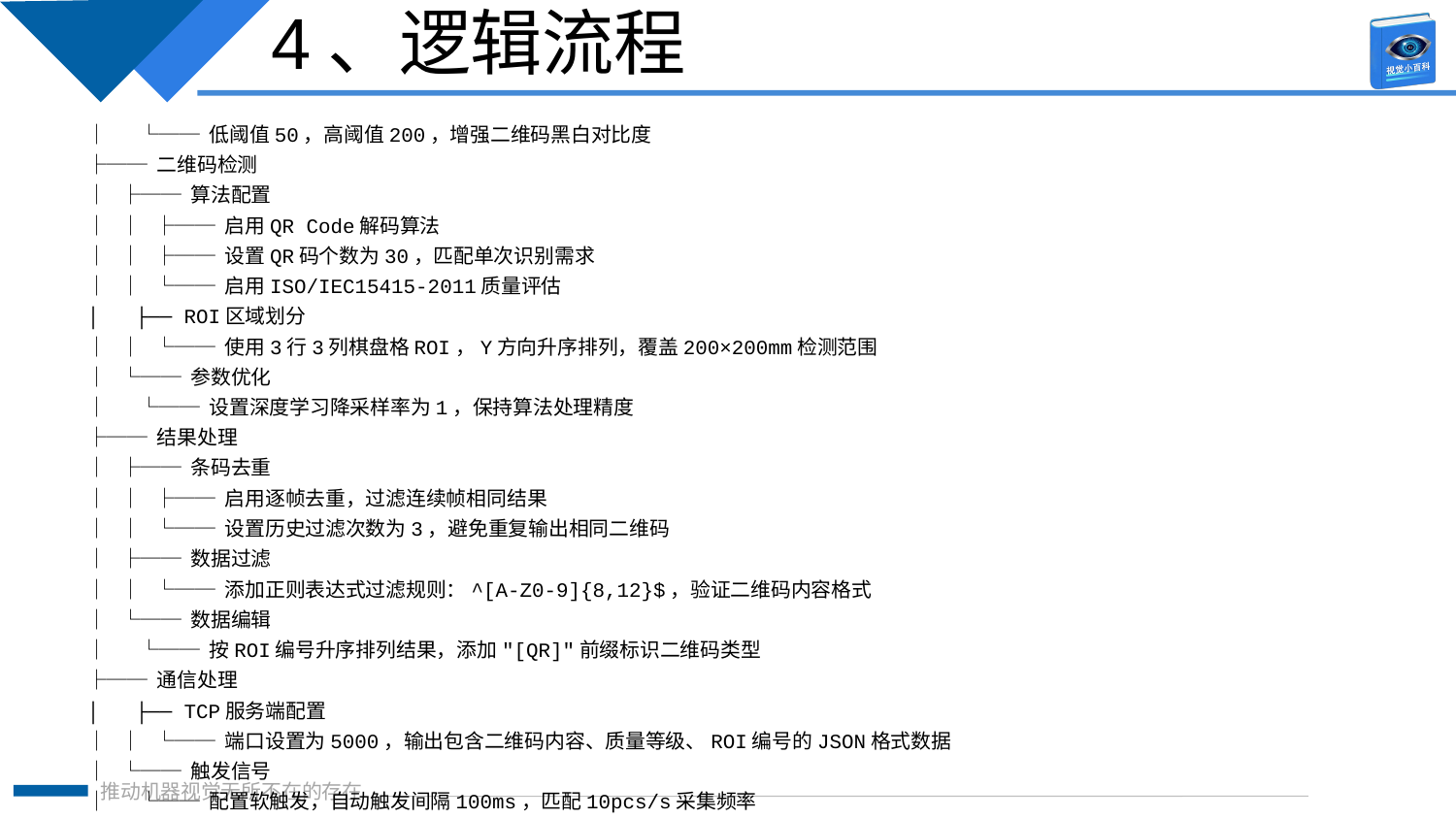

4、逻辑流程

│       └── 低阈值50，高阈值200，增强二维码黑白对比度
├── 二维码检测
│   ├── 算法配置
│   │   ├── 启用QR Code解码算法
│   │   ├── 设置QR码个数为30，匹配单次识别需求
│   │   └── 启用ISO/IEC15415-2011质量评估
│   ├── ROI区域划分
│   │   └── 使用3行3列棋盘格ROI，Y方向升序排列，覆盖200×200mm检测范围
│   └── 参数优化
│       └── 设置深度学习降采样率为1，保持算法处理精度
├── 结果处理
│   ├── 条码去重
│   │   ├── 启用逐帧去重，过滤连续帧相同结果
│   │   └── 设置历史过滤次数为3，避免重复输出相同二维码
│   ├── 数据过滤
│   │   └── 添加正则表达式过滤规则：^[A-Z0-9]{8,12}$，验证二维码内容格式
│   └── 数据编辑
│       └── 按ROI编号升序排列结果，添加"[QR]"前缀标识二维码类型
├── 通信处理
│   ├── TCP服务端配置
│   │   └── 端口设置为5000，输出包含二维码内容、质量等级、ROI编号的JSON格式数据
│   └── 触发信号
│       └── 配置软触发，自动触发间隔100ms，匹配10pcs/s采集频率
└── 统计处理
    ├── 解码率监控
    │   └── 实时计算并显示解码成功率，阈值设置为95%
    └── 质量分析
        └── 记录ISO质量等级分布，导出CSV文件用于生产追溯